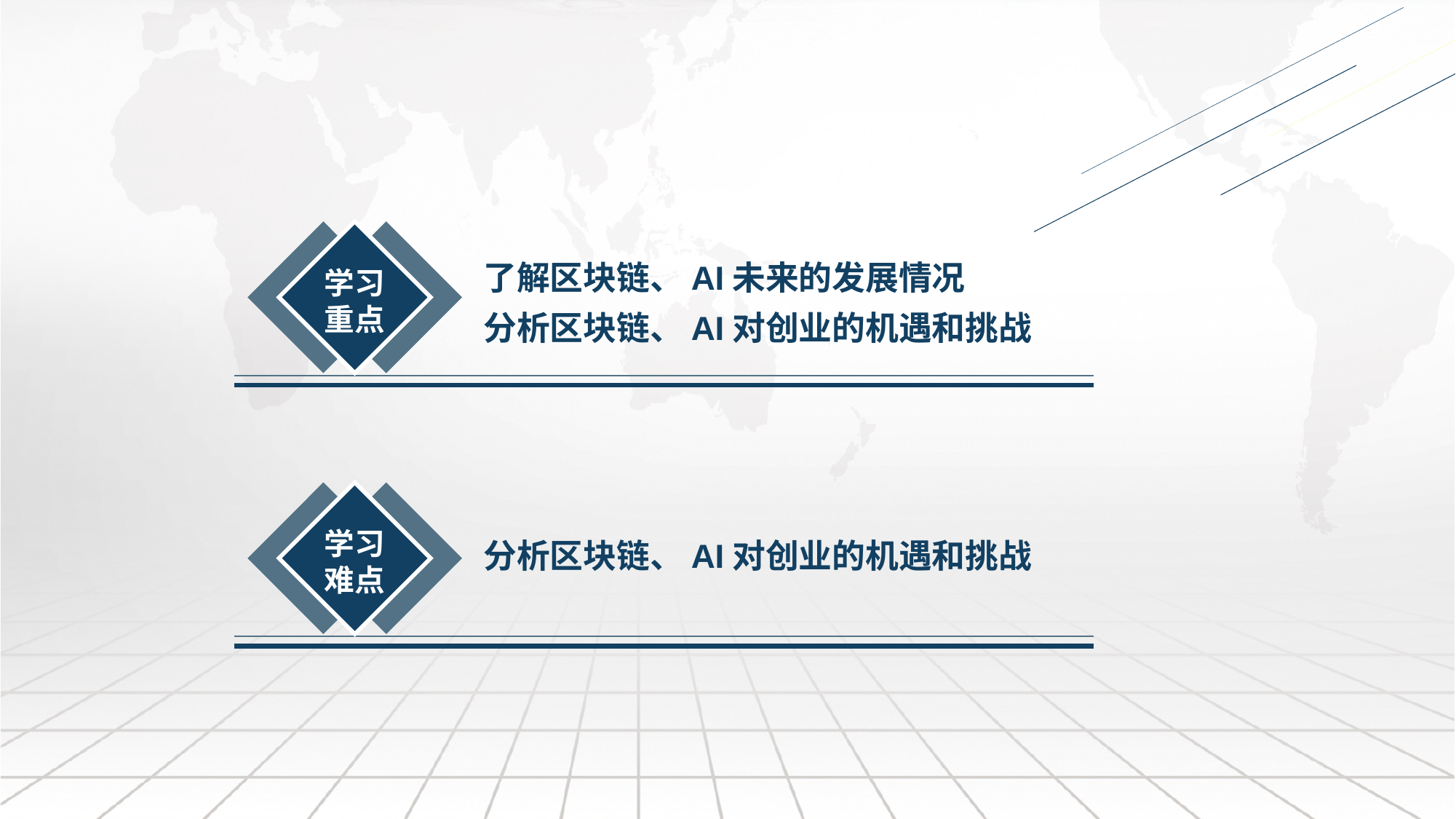

了解区块链、AI未来的发展情况
分析区块链、AI对创业的机遇和挑战

学习
重点

学习
难点

分析区块链、AI对创业的机遇和挑战